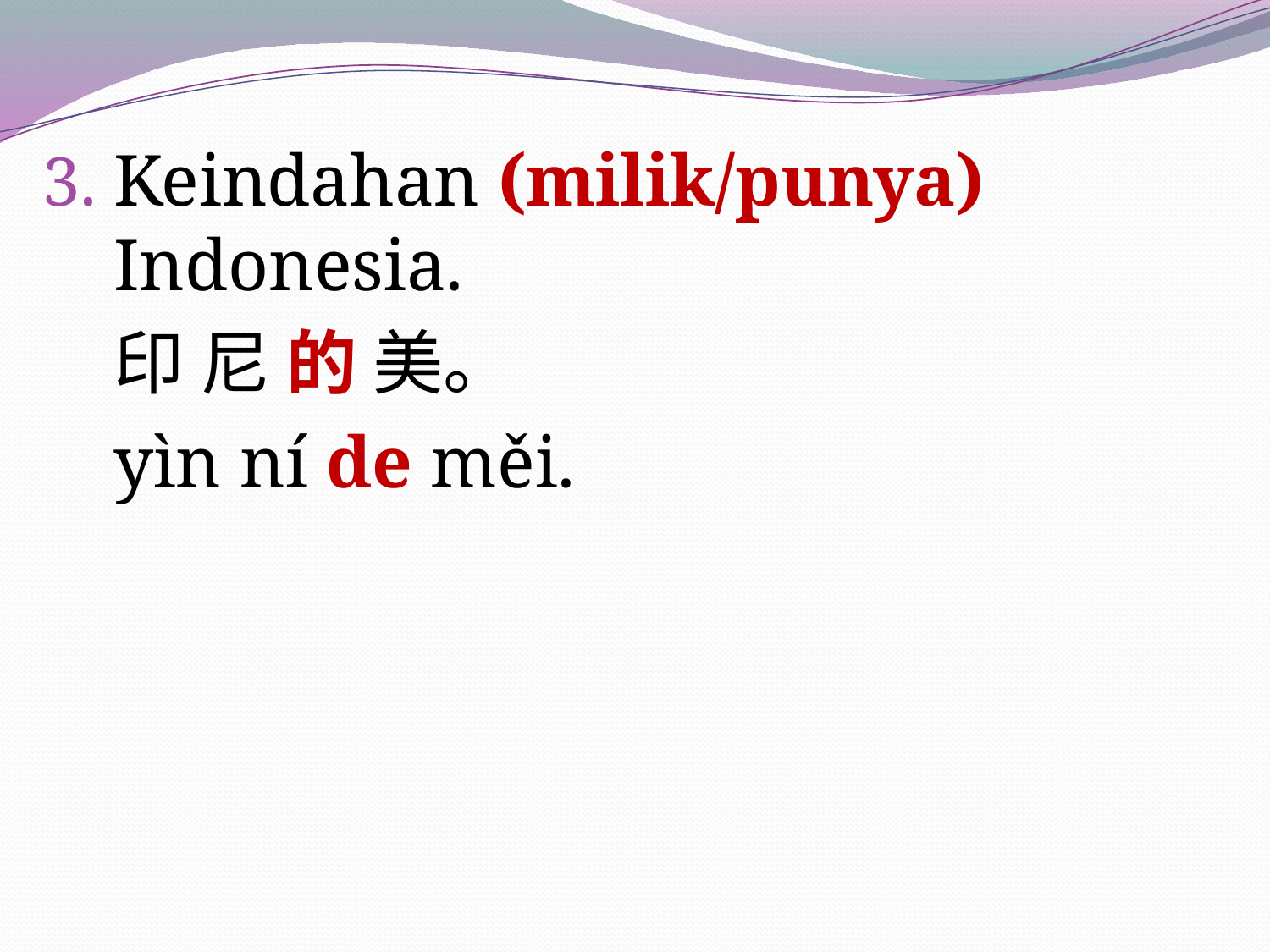

Keindahan (milik/punya) Indonesia.
	印 尼 的 美。
	yìn ní de měi.